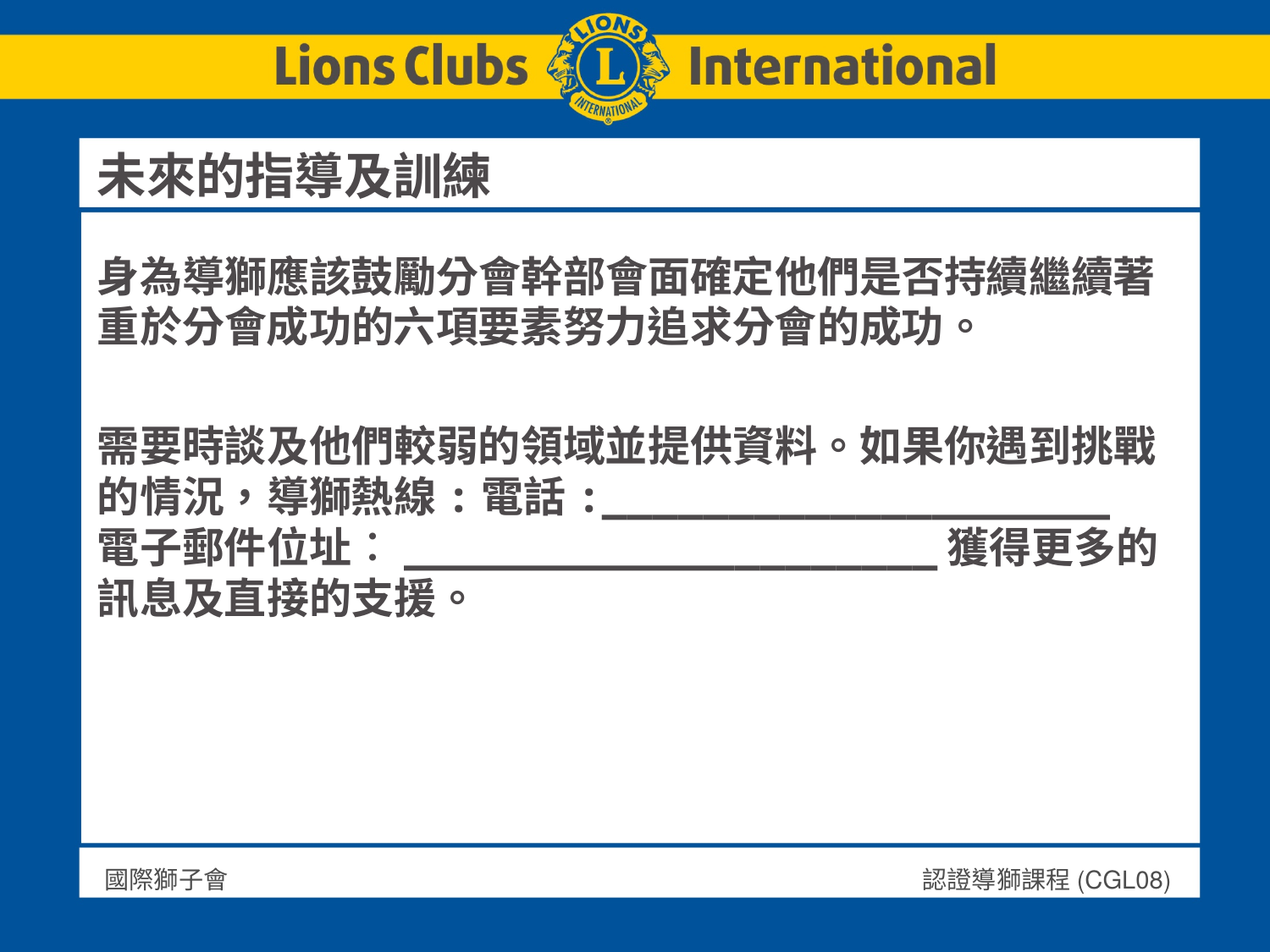

# 未來的指導及訓練
	身為導獅應該鼓勵分會幹部會面確定他們是否持續繼續著重於分會成功的六項要素努力追求分會的成功。

	需要時談及他們較弱的領域並提供資料。如果你遇到挑戰的情況，導獅熱線:電話:____________________ 電子郵件位址︰_____________________獲得更多的訊息及直接的支援。